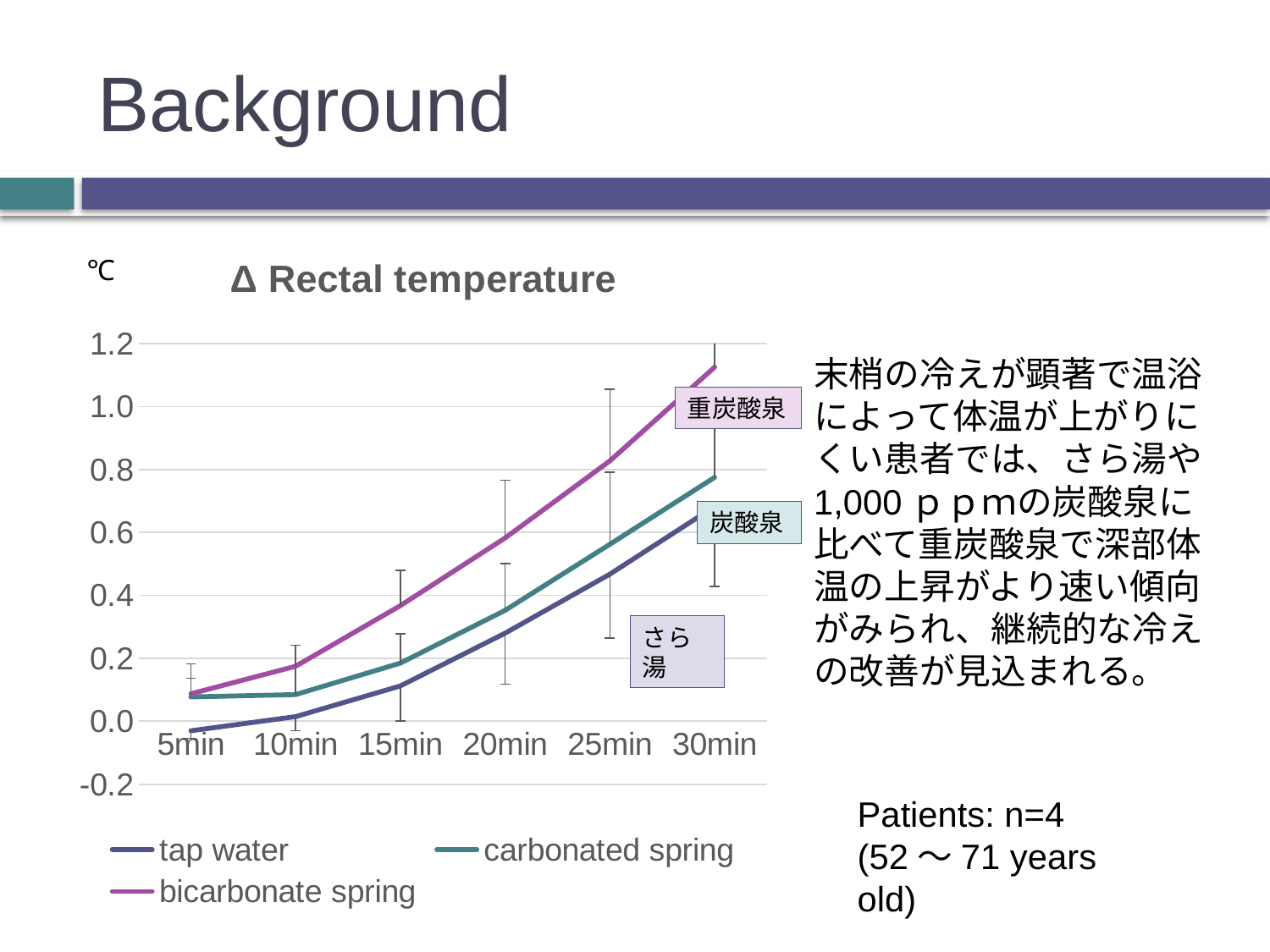

# Background

### Chart: Δ Rectal temperature

| Category | tap water | carbonated spring | bicarbonate spring |
|---|---|---|---|
| 5min | -0.030000000000001137 | 0.07750000000000412 | 0.08750000000000213 |
| 10min | 0.015000000000000568 | 0.0850000000000044 | 0.1750000000000007 |
| 15min | 0.11250000000000071 | 0.18500000000000405 | 0.3675000000000015 |
| 20min | 0.28000000000000114 | 0.3525000000000027 | 0.5824999999999996 |
| 25min | 0.46749999999999936 | 0.5625000000000018 | 0.8275000000000006 |
| 30min | 0.682500000000001 | 0.7750000000000039 | 1.125 |
℃

末梢の冷えが顕著で温浴によって体温が上がりにくい患者では、さら湯や1,000ｐｐｍの炭酸泉に比べて重炭酸泉で深部体温の上昇がより速い傾向がみられ、継続的な冷えの改善が見込まれる。
重炭酸泉
炭酸泉
さら湯
Patients: n=4
(52～71 years old)